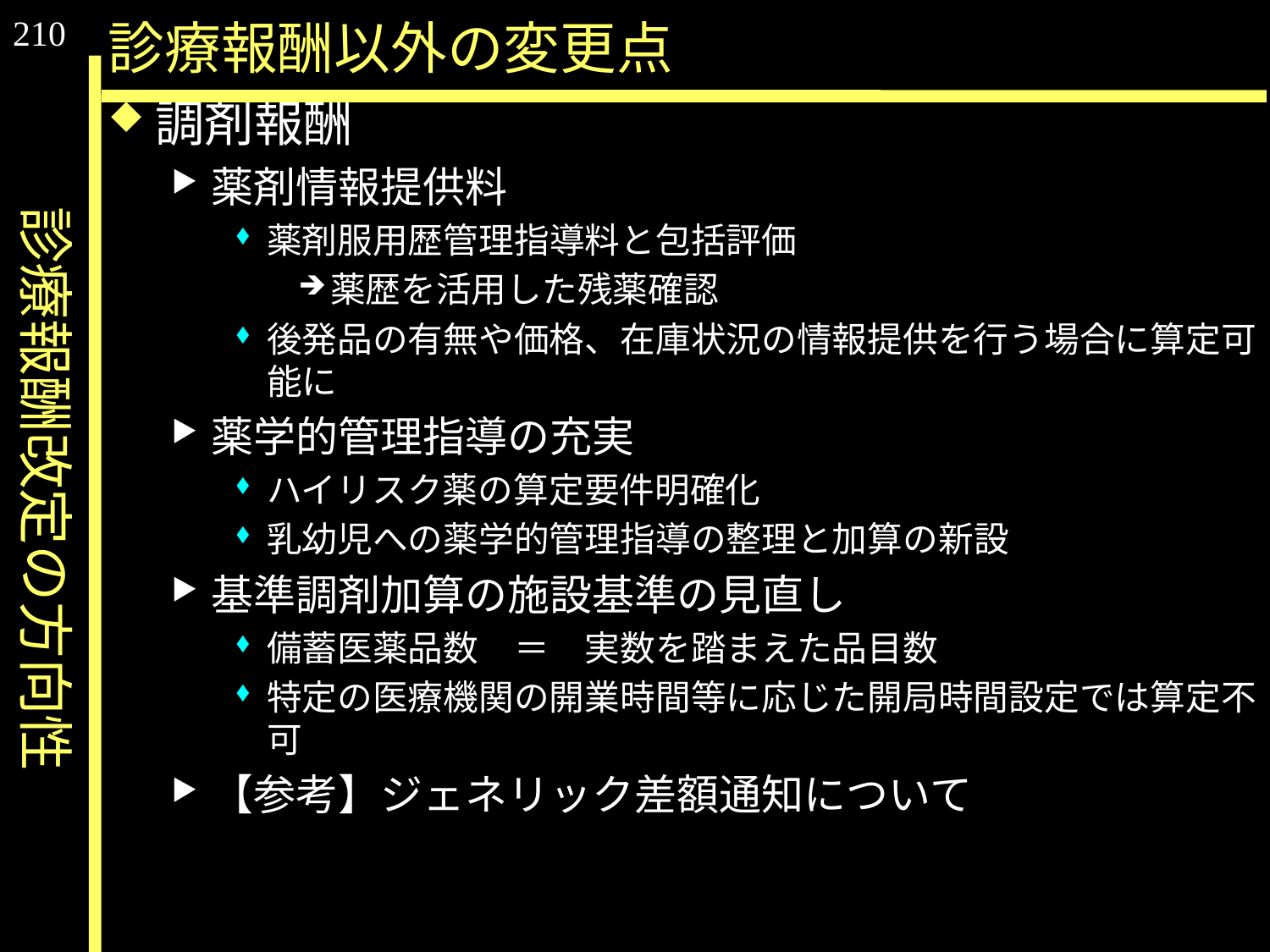

210
# 診療報酬以外の変更点

調剤報酬
薬剤情報提供料
薬剤服用歴管理指導料と包括評価
薬歴を活用した残薬確認
後発品の有無や価格、在庫状況の情報提供を行う場合に算定可能に
薬学的管理指導の充実
ハイリスク薬の算定要件明確化
乳幼児への薬学的管理指導の整理と加算の新設
基準調剤加算の施設基準の見直し
備蓄医薬品数　＝　実数を踏まえた品目数
特定の医療機関の開業時間等に応じた開局時間設定では算定不可
【参考】ジェネリック差額通知について
診療報酬改定の方向性